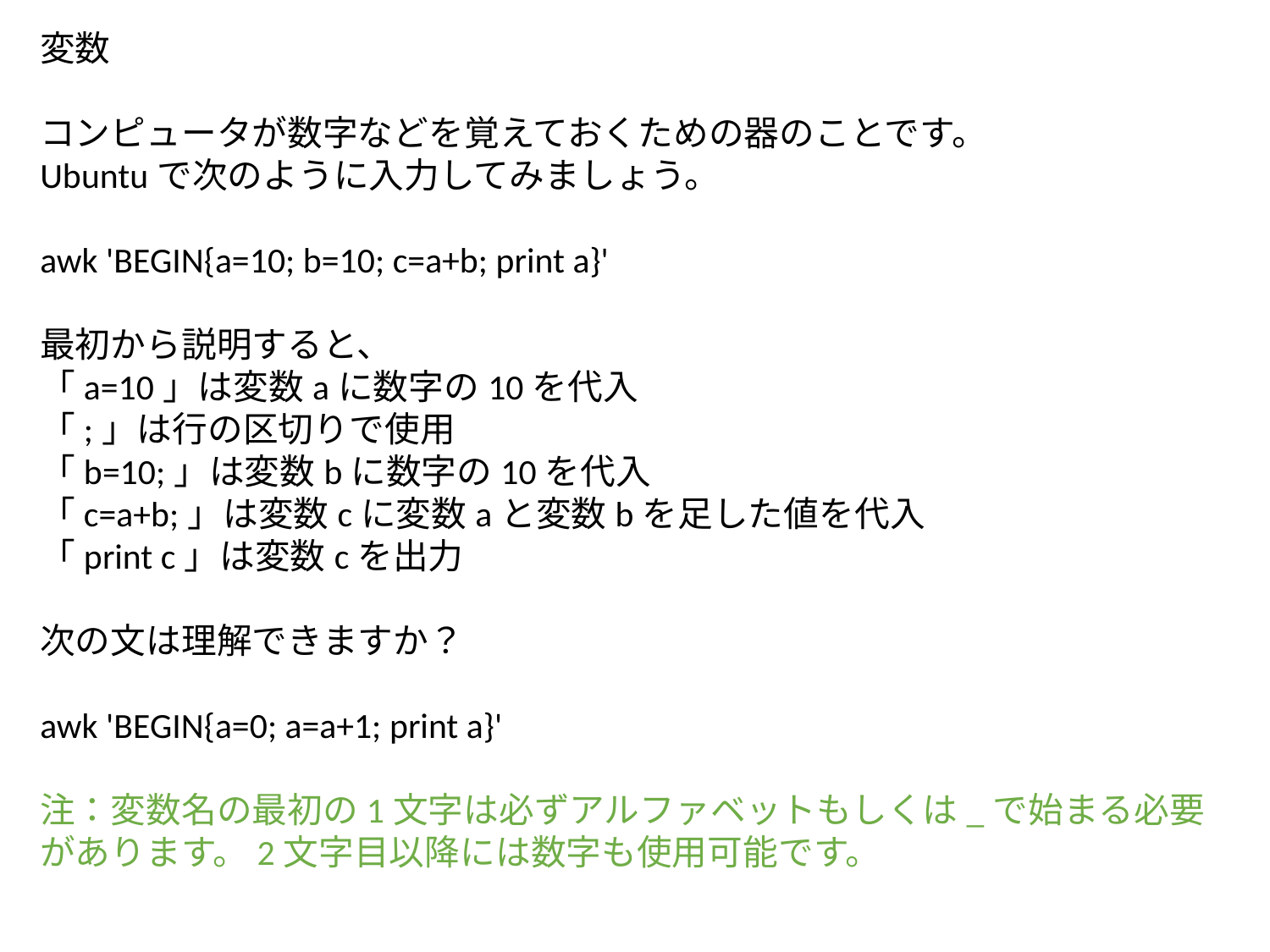

変数

コンピュータが数字などを覚えておくための器のことです。
Ubuntuで次のように入力してみましょう。

awk 'BEGIN{a=10; b=10; c=a+b; print a}'

最初から説明すると、
「a=10」は変数aに数字の10を代入
「;」は行の区切りで使用
「b=10;」は変数bに数字の10を代入
「c=a+b;」は変数cに変数aと変数bを足した値を代入
「print c」は変数cを出力

次の文は理解できますか？

awk 'BEGIN{a=0; a=a+1; print a}'

注：変数名の最初の1文字は必ずアルファベットもしくは_で始まる必要があります。2文字目以降には数字も使用可能です。